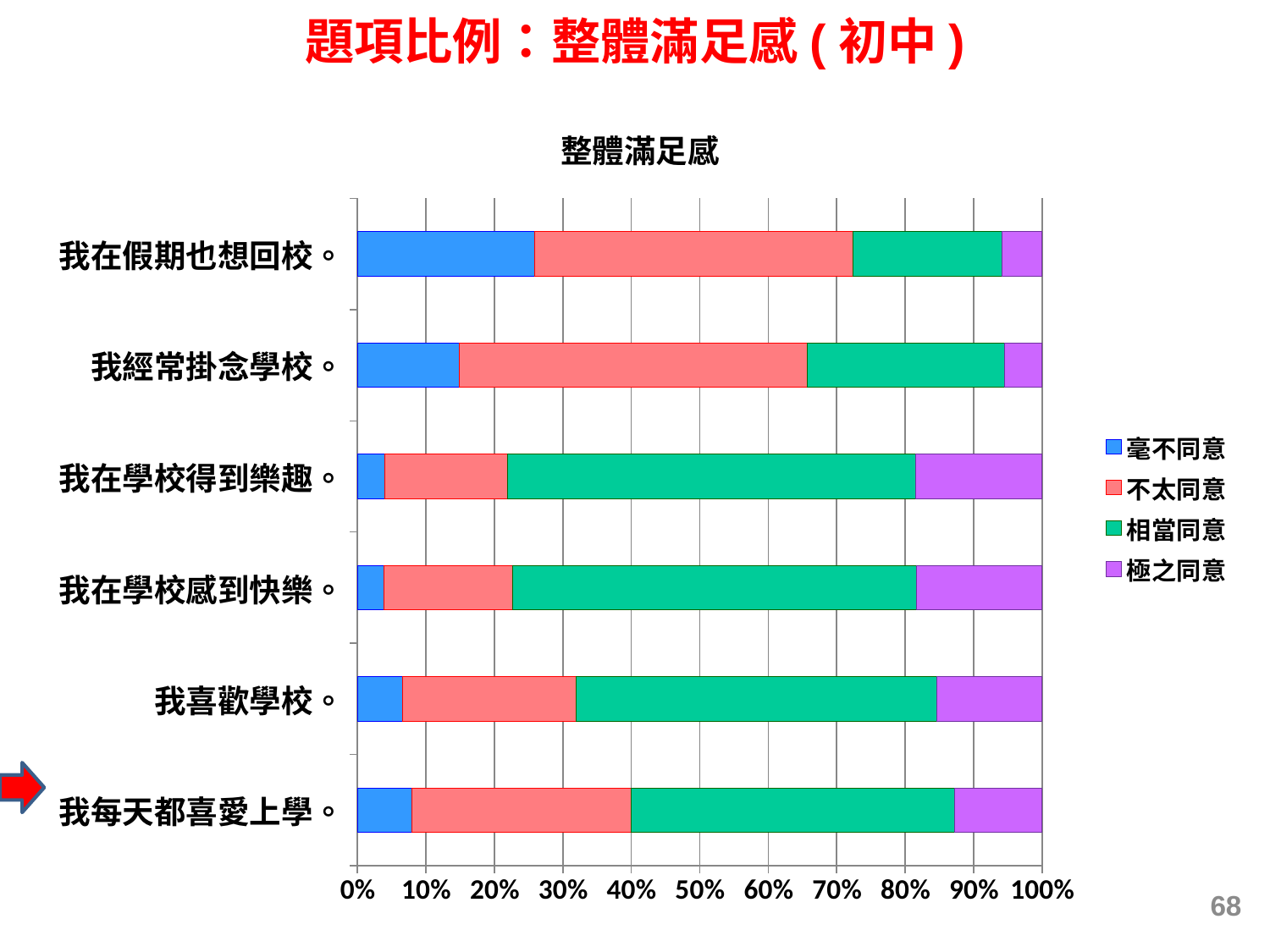

題項比例：整體滿足感(初中)

### Chart: 整體滿足感

| Category | 毫不同意 | 不太同意 | 相當同意 | 極之同意 |
|---|---|---|---|---|
| 我每天都喜愛上學。 | 0.07983124619338355 | 0.3205579571282149 | 0.4717233388297161 | 0.12788745784868608 |
| 我喜歡學校。 | 0.06645658991928893 | 0.2526420619230941 | 0.5270003121423369 | 0.15390103601528057 |
| 我在學校感到快樂。 | 0.03924597810425002 | 0.18721311962447496 | 0.5901008630550065 | 0.18344003921626942 |
| 我在學校得到樂趣。 | 0.03992627166513066 | 0.1796830870767313 | 0.5954454915717816 | 0.18494514968635792 |
| 我經常掛念學校。 | 0.14912953851246682 | 0.507997411938189 | 0.2877262673227116 | 0.05514678222663597 |
| 我在假期也想回校。 | 0.25908926744116056 | 0.46475651598146095 | 0.21766086799494372 | 0.05849334858243544 |
68